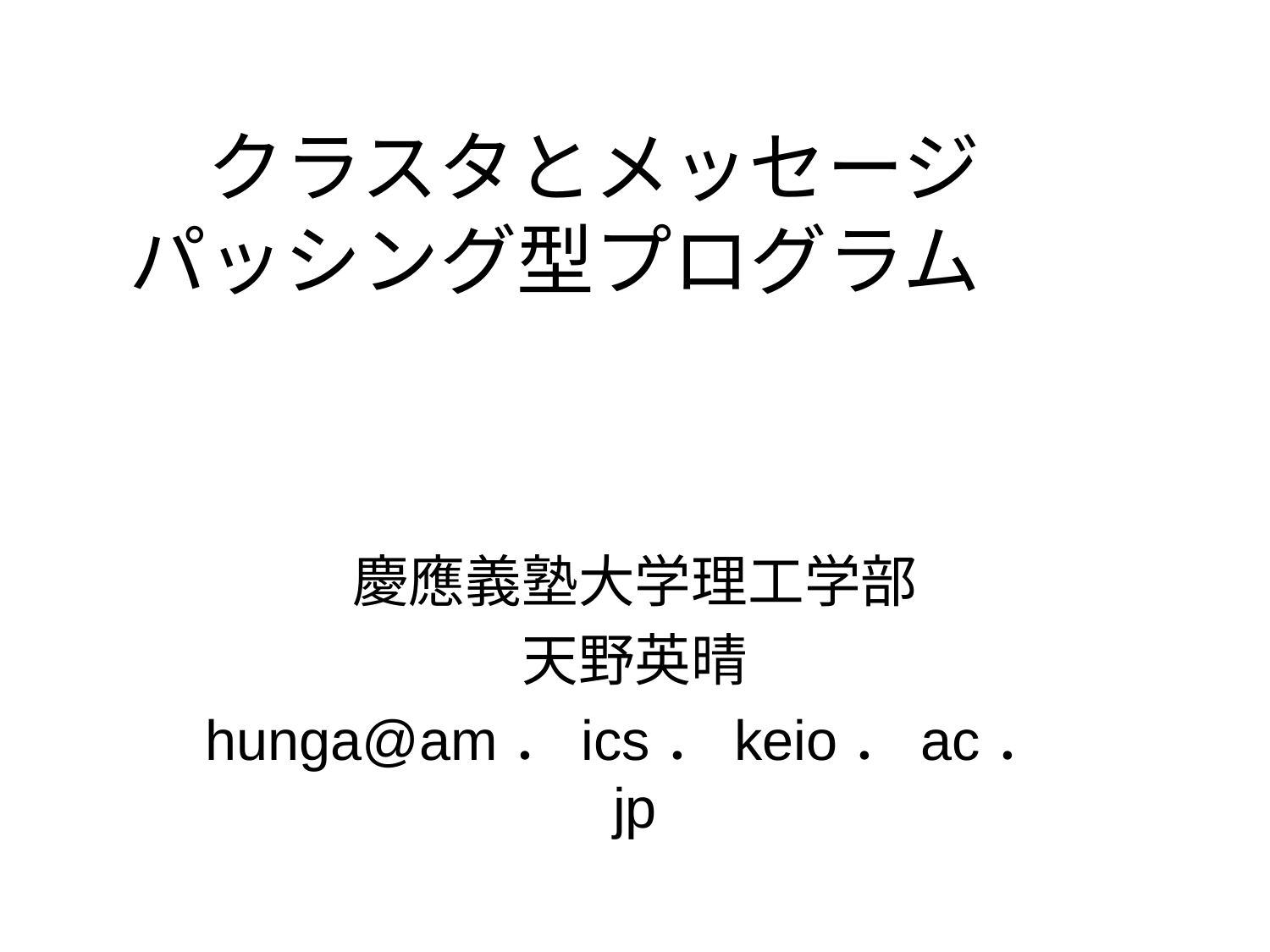

# クラスタとメッセージ パッシング型プログラム
慶應義塾大学理工学部
天野英晴
hunga@am．ics．keio．ac．jp